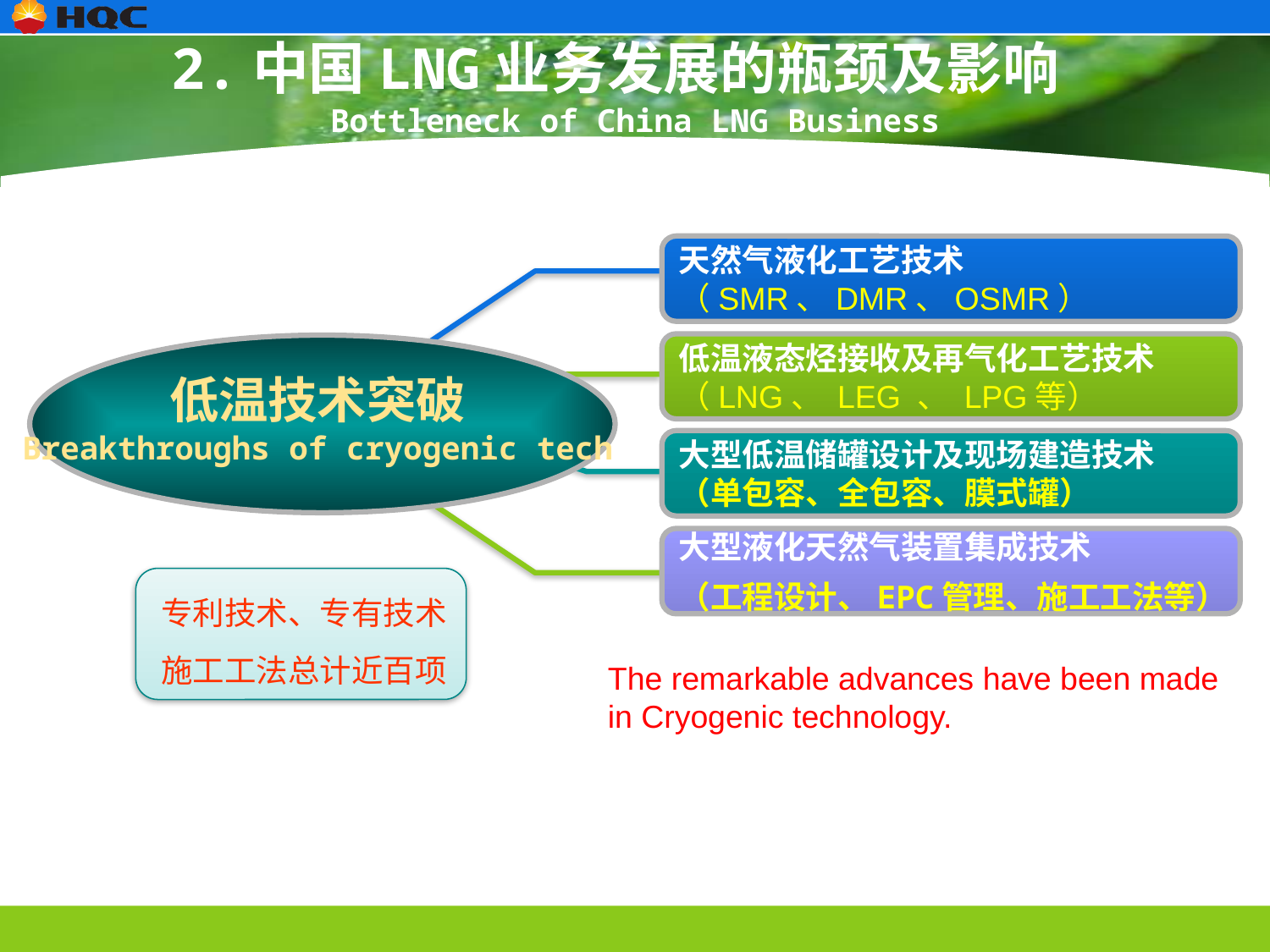

2.中国LNG业务发展的瓶颈及影响
Bottleneck of China LNG Business
天然气液化工艺技术
（SMR、DMR、OSMR）

低温液态烃接收及再气化工艺技术
（LNG、 LEG 、 LPG等）

大型低温储罐设计及现场建造技术
（单包容、全包容、膜式罐）

大型液化天然气装置集成技术
（工程设计、EPC管理、施工工法等）

专利技术、专有技术 施工工法总计近百项
低温技术突破
Breakthroughs of cryogenic tech
The remarkable advances have been made in Cryogenic technology.